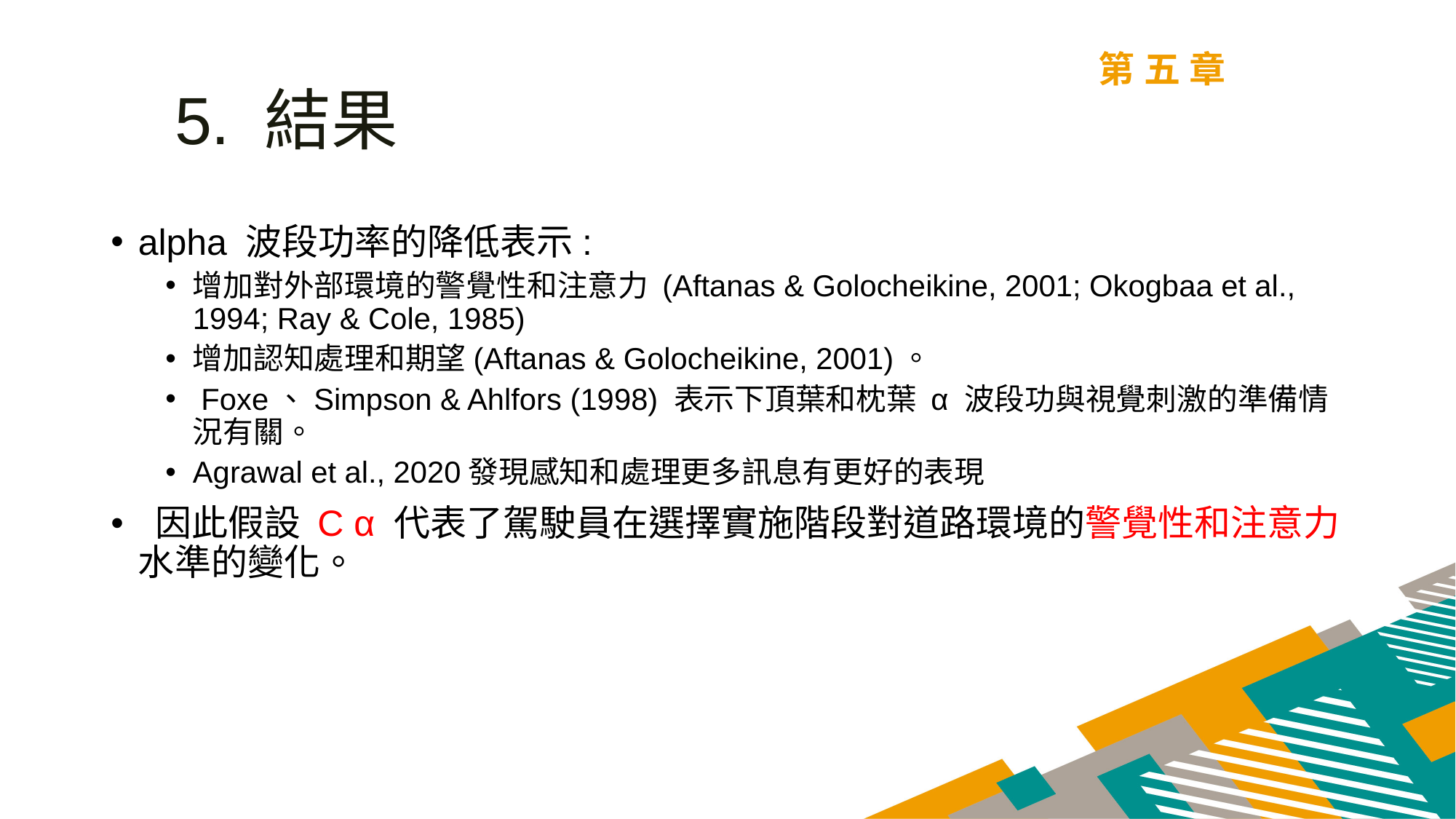

第五章
5. 結果
alpha 波段功率的降低表示:
增加對外部環境的警覺性和注意力 (Aftanas & Golocheikine, 2001; Okogbaa et al., 1994; Ray & Cole, 1985)
增加認知處理和期望(Aftanas & Golocheikine, 2001)。
 Foxe、Simpson & Ahlfors (1998) 表示下頂葉和枕葉 α 波段功與視覺刺激的準備情況有關。
Agrawal et al., 2020發現感知和處理更多訊息有更好的表現
 因此假設 C α 代表了駕駛員在選擇實施階段對道路環境的警覺性和注意力水準的變化。